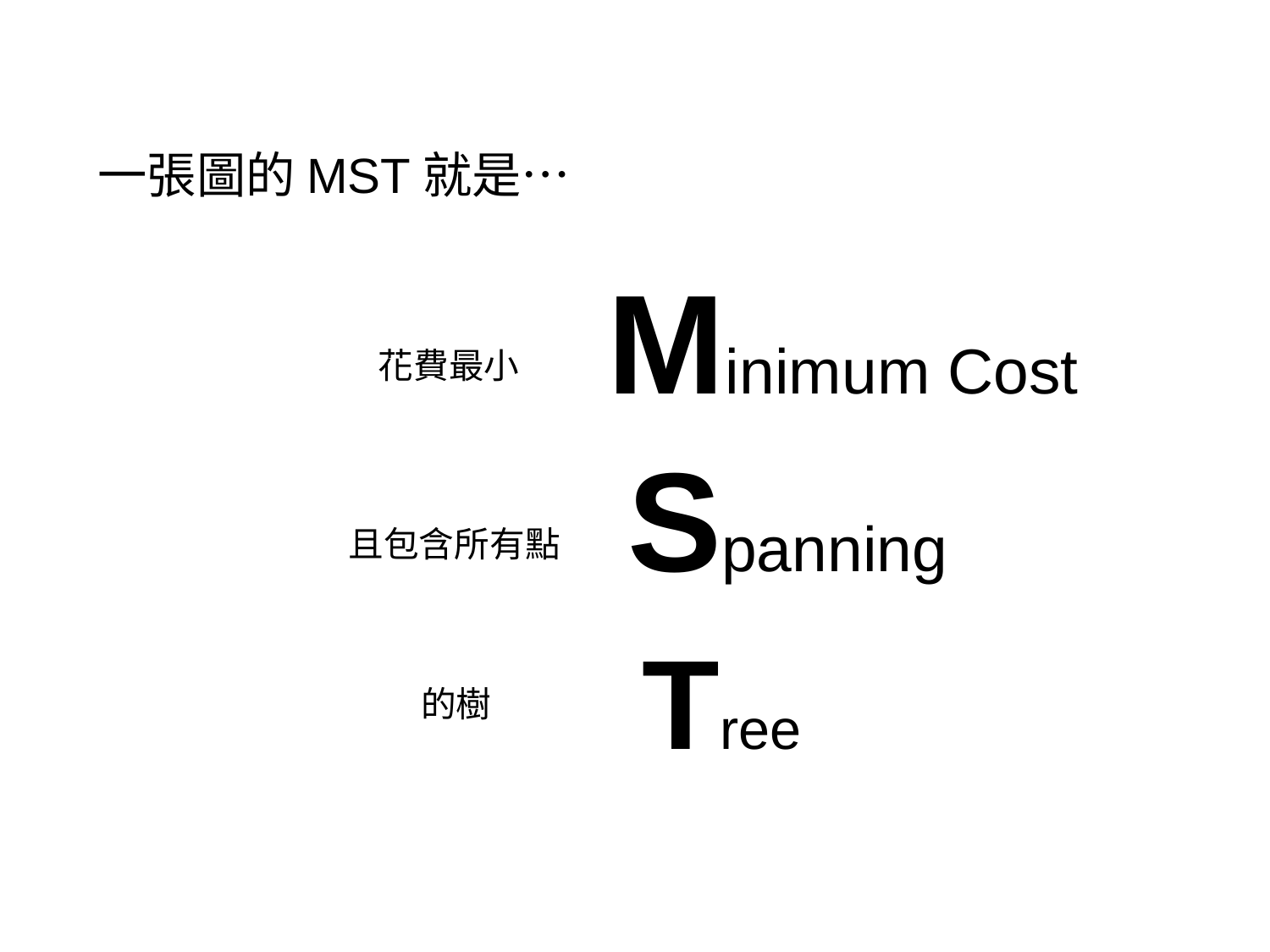

一張圖的MST就是…
# Minimum Cost
花費最小
Spanning
且包含所有點
 Tree
的樹